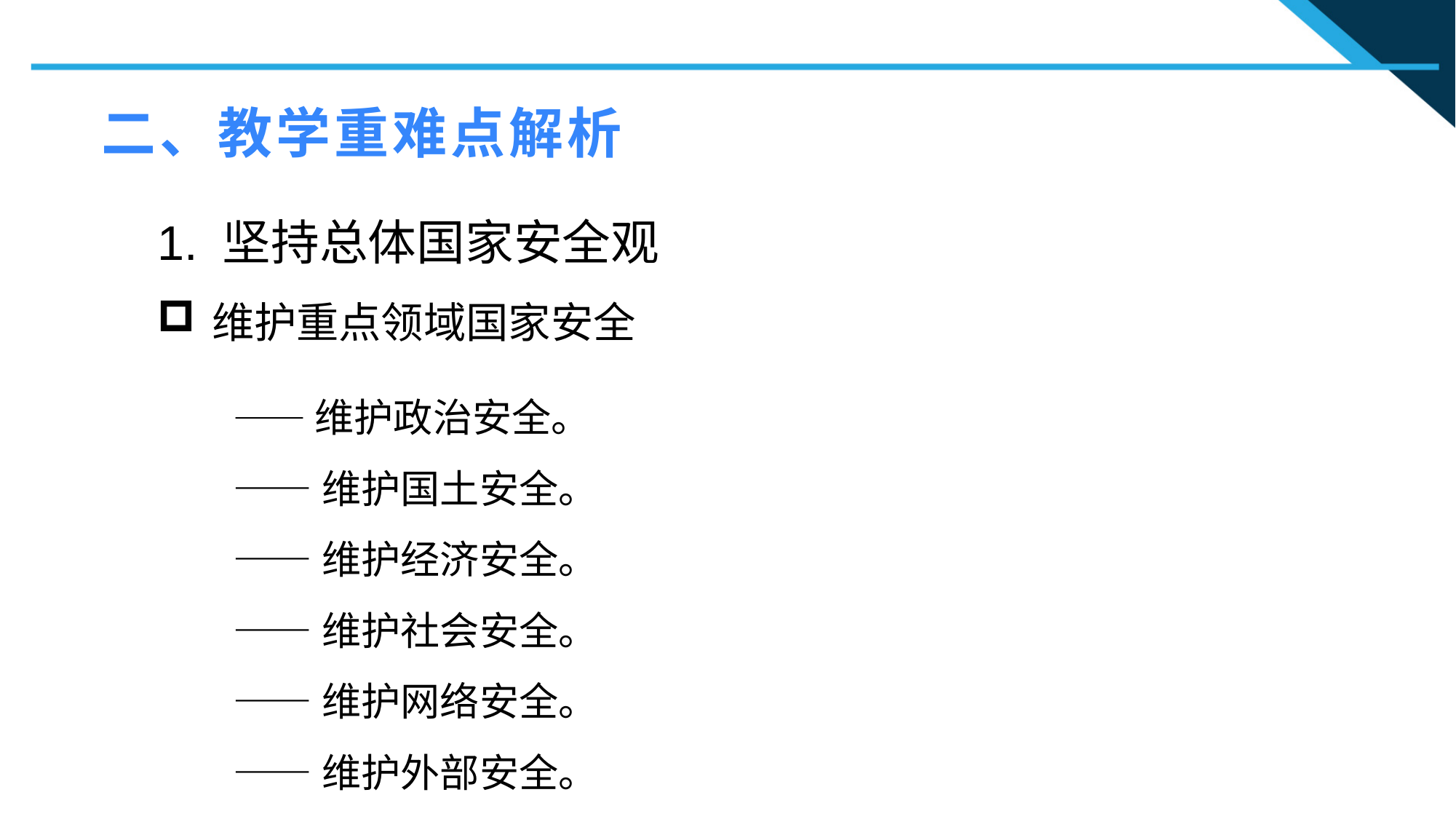

二、教学重难点解析
1. 坚持总体国家安全观
维护重点领域国家安全
1
——维护政治安全。
——维护国土安全。
——维护经济安全。
——维护社会安全。
——维护网络安全。
——维护外部安全。
2
2
n